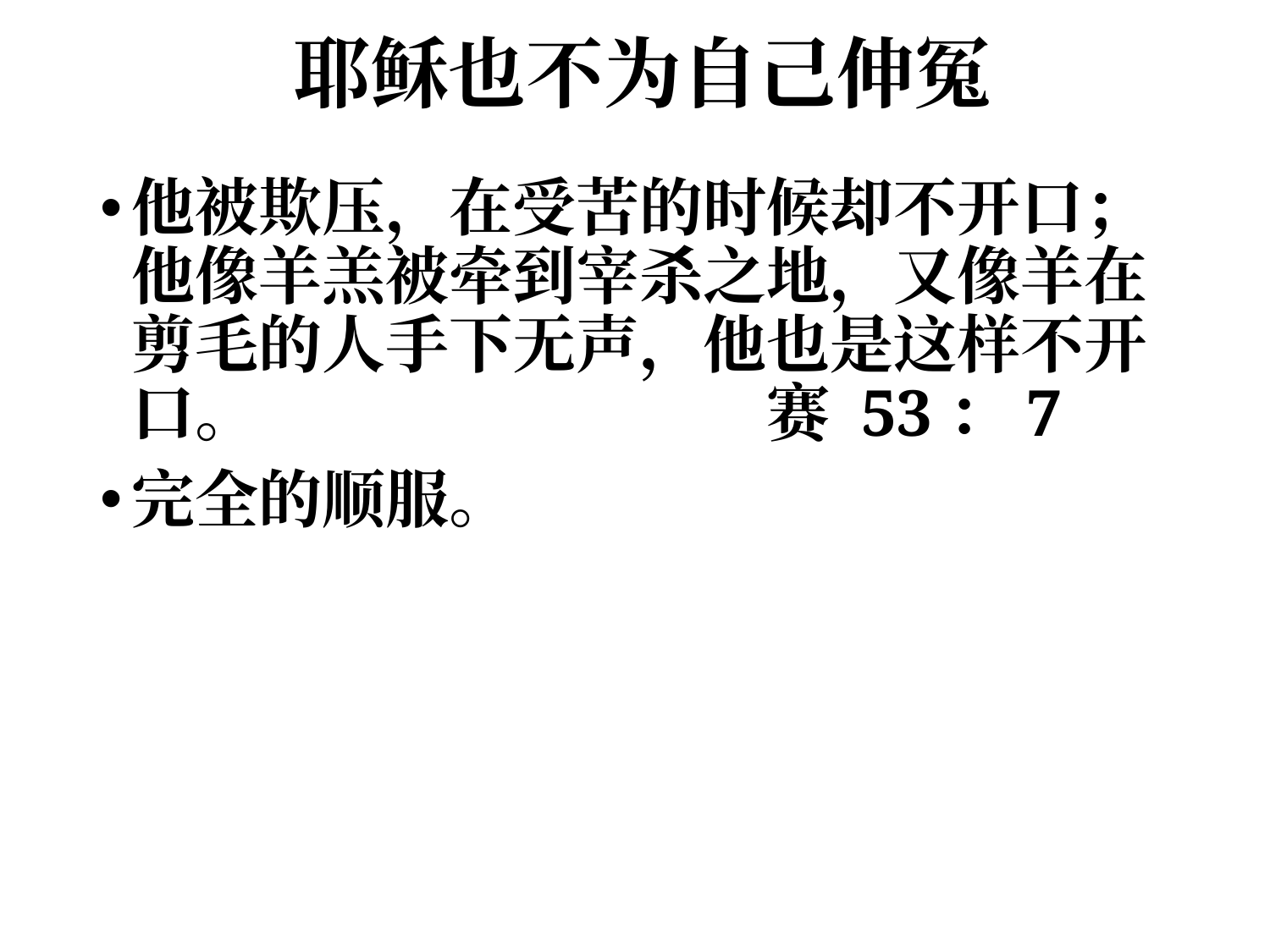

# 耶稣也不为自己伸冤
他被欺压，在受苦的时候却不开口；他像羊羔被牵到宰杀之地，又像羊在剪毛的人手下无声，他也是这样不开口。				赛 53：7
完全的顺服。